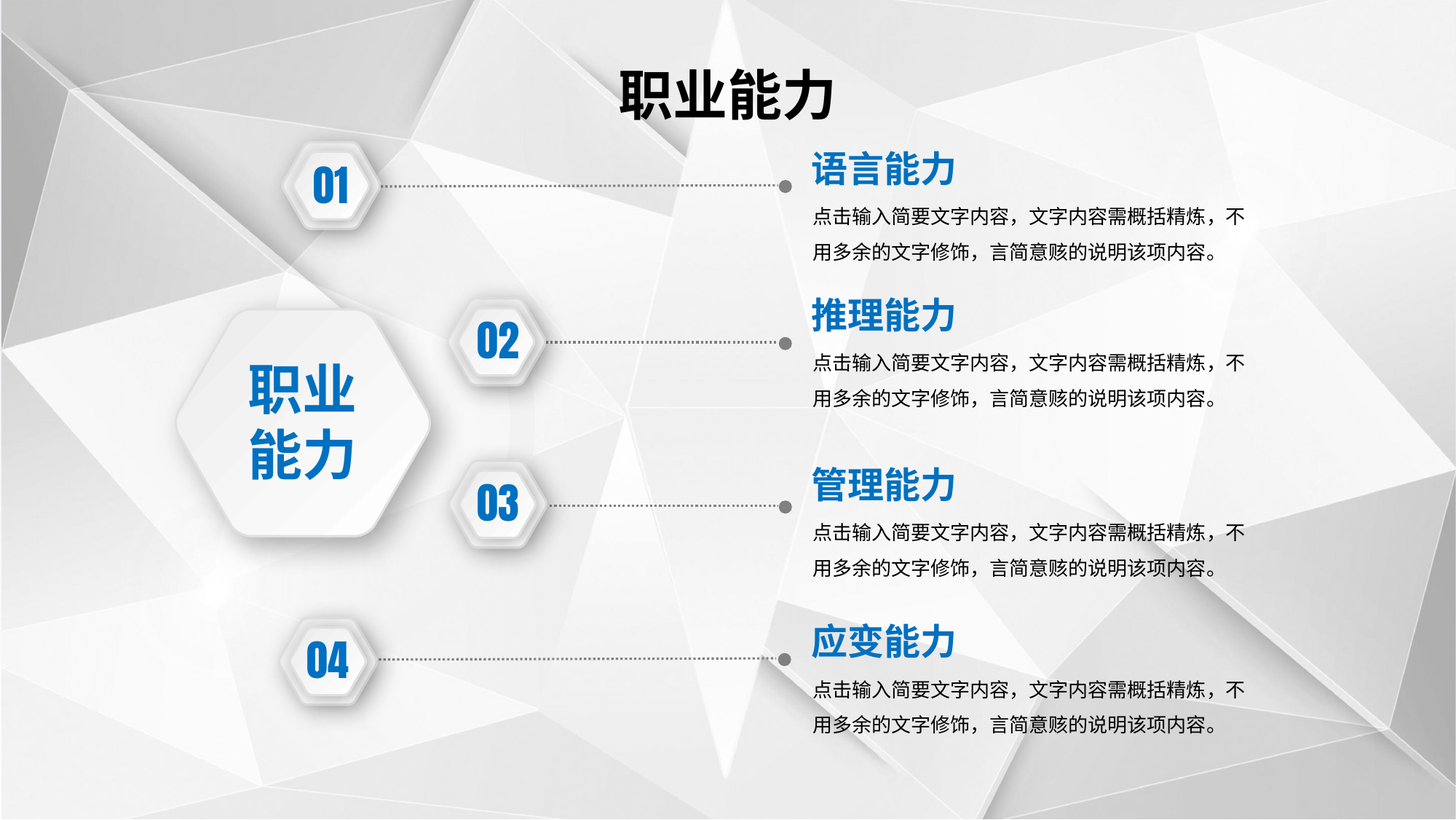

职业能力
语言能力
点击输入简要文字内容，文字内容需概括精炼，不用多余的文字修饰，言简意赅的说明该项内容。

01

推理能力
点击输入简要文字内容，文字内容需概括精炼，不用多余的文字修饰，言简意赅的说明该项内容。

02

职业
能力
管理能力
点击输入简要文字内容，文字内容需概括精炼，不用多余的文字修饰，言简意赅的说明该项内容。

03

应变能力
点击输入简要文字内容，文字内容需概括精炼，不用多余的文字修饰，言简意赅的说明该项内容。

04

延迟符